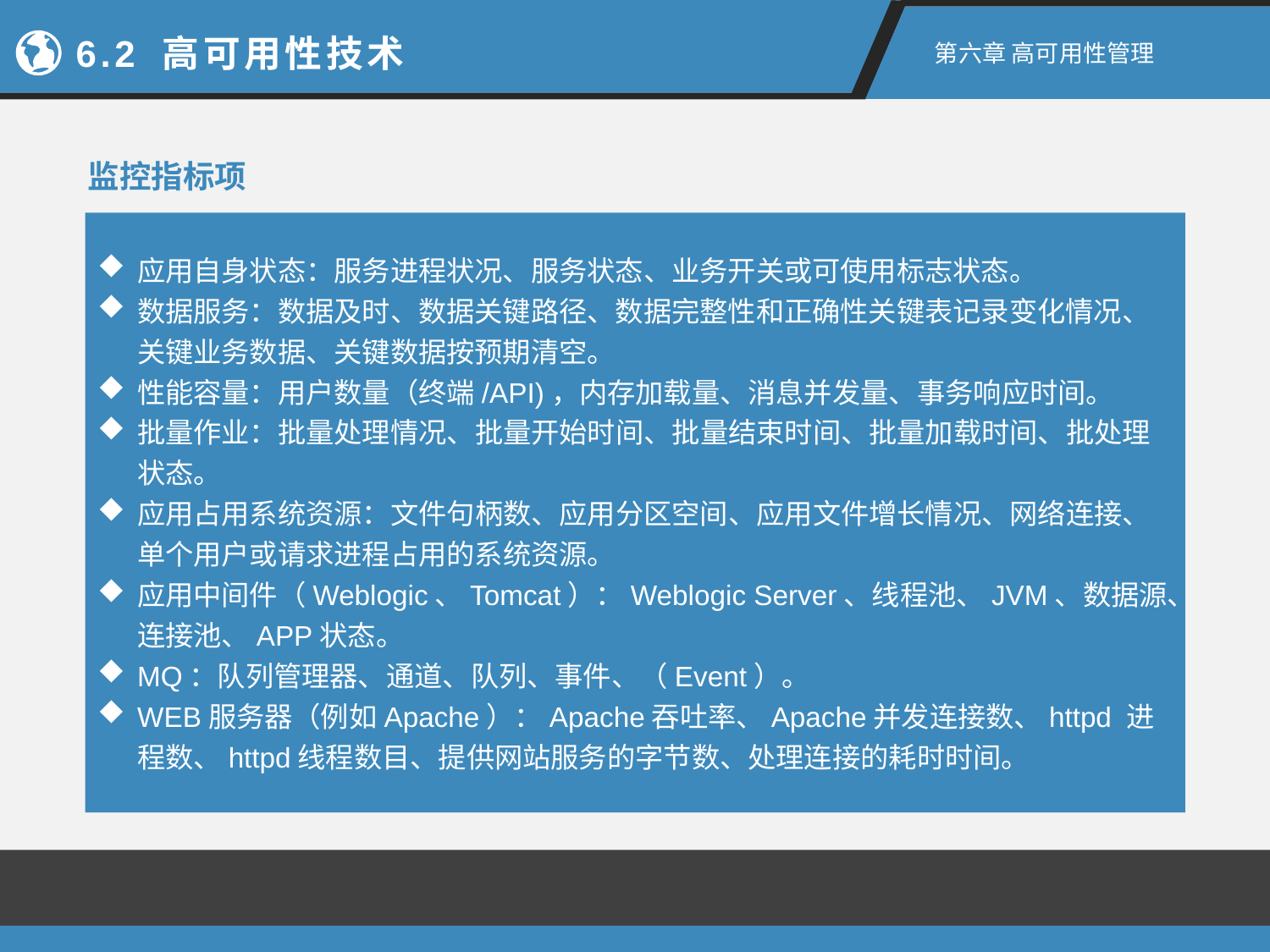

6.2 高可用性技术

第六章 高可用性管理
监控指标项
应用自身状态：服务进程状况、服务状态、业务开关或可使用标志状态。
数据服务：数据及时、数据关键路径、数据完整性和正确性关键表记录变化情况、关键业务数据、关键数据按预期清空。
性能容量：用户数量（终端/API)，内存加载量、消息并发量、事务响应时间。
批量作业：批量处理情况、批量开始时间、批量结束时间、批量加载时间、批处理状态。
应用占用系统资源：文件句柄数、应用分区空间、应用文件增长情况、网络连接、单个用户或请求进程占用的系统资源。
应用中间件（Weblogic、Tomcat）：Weblogic Server、线程池、JVM、数据源、连接池、APP状态。
MQ：队列管理器、通道、队列、事件、（Event）。
WEB服务器（例如Apache）：Apache吞吐率、Apache并发连接数、httpd 进程数、httpd线程数目、提供网站服务的字节数、处理连接的耗时时间。